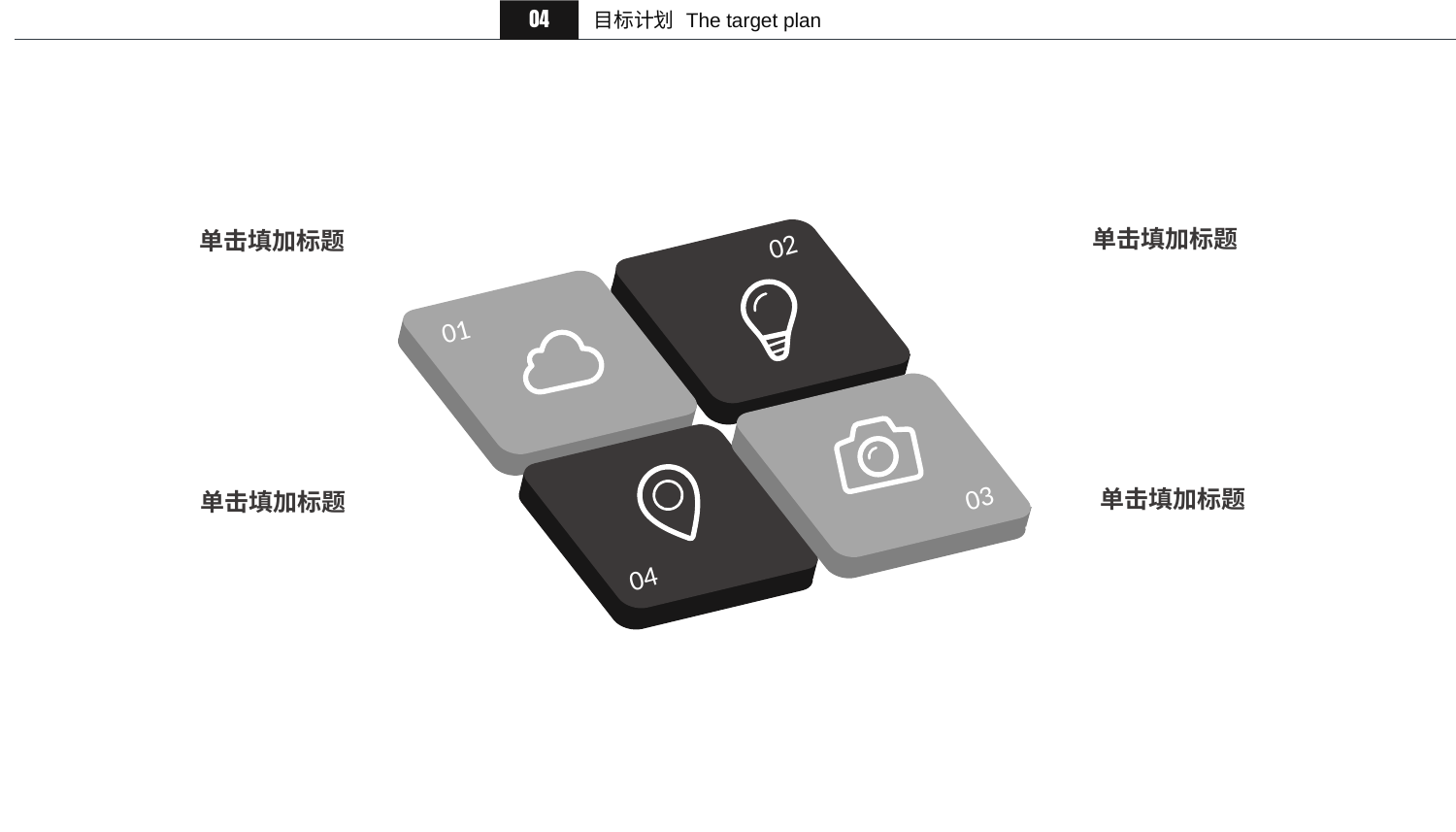

04
目标计划
The target plan

单击填加标题
单击填加标题
02

01

03
单击填加标题
单击填加标题
04